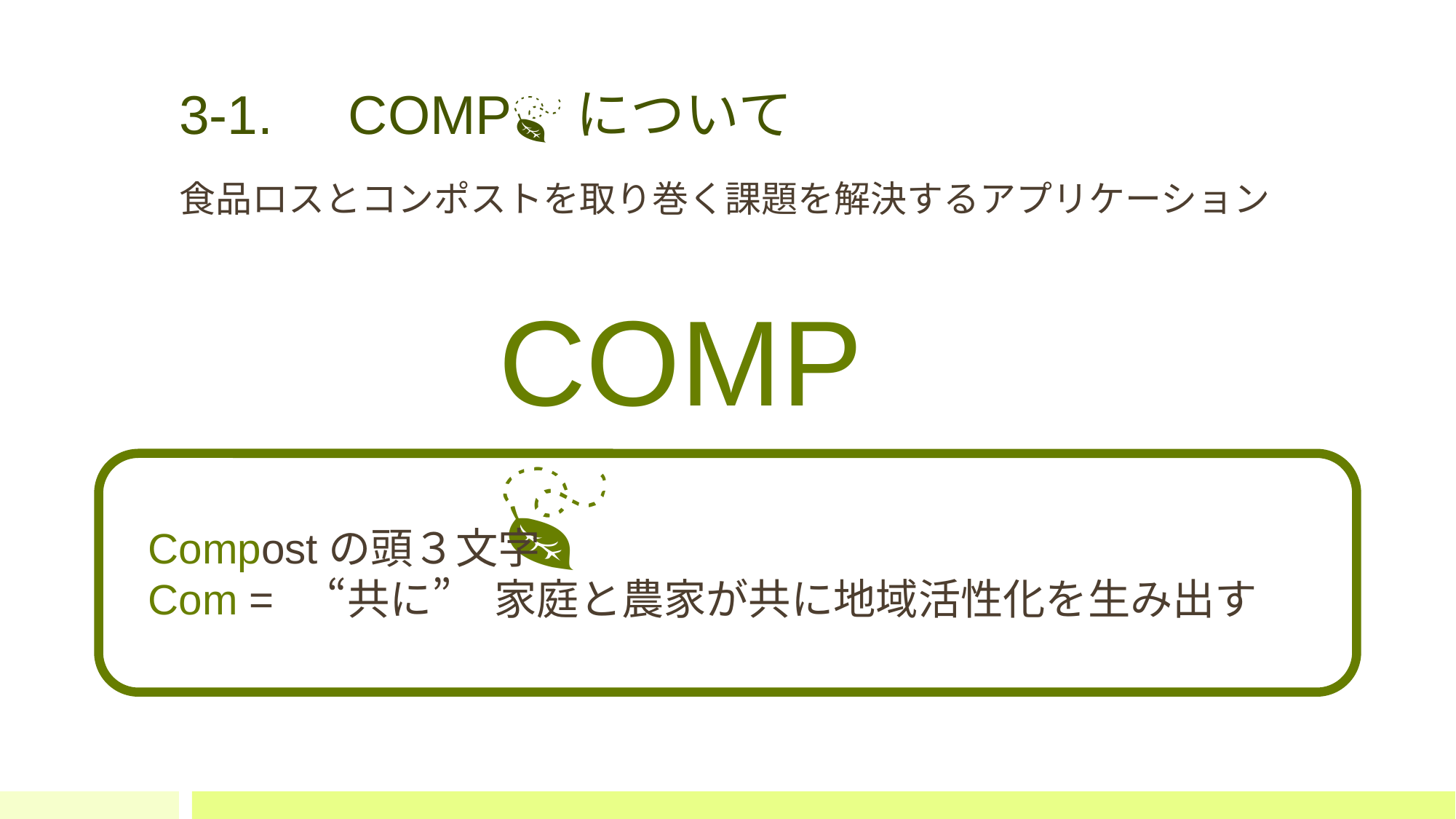

# 3-1.     COMP🍃について
食品ロスとコンポストを取り巻く課題を解決するアプリケーション

COMP🍃

Compostの頭３文字
Com =　“共に”　家庭と農家が共に地域活性化を生み出す